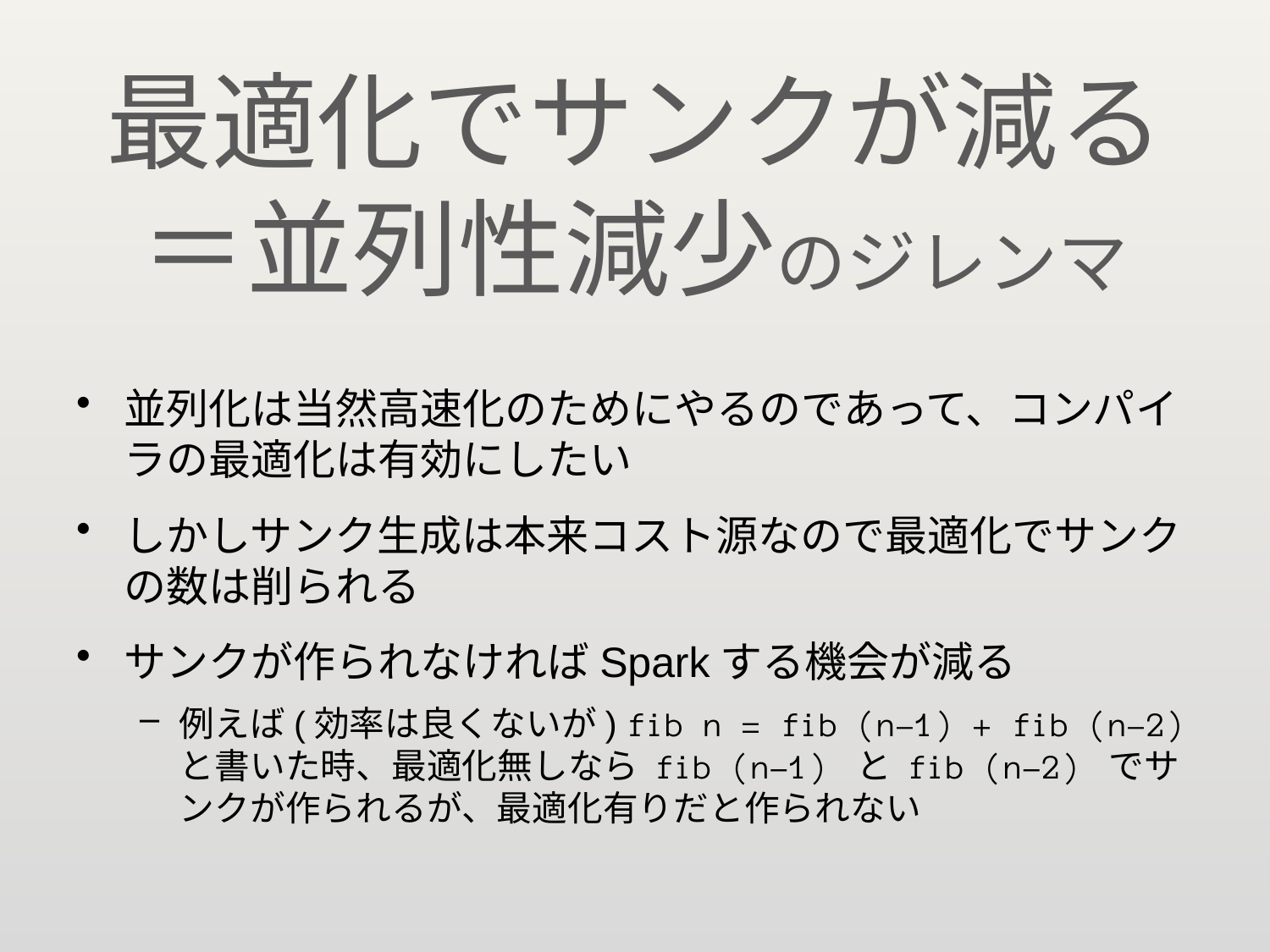

# 最適化でサンクが減る＝並列性減少のジレンマ
並列化は当然高速化のためにやるのであって、コンパイラの最適化は有効にしたい
しかしサンク生成は本来コスト源なので最適化でサンクの数は削られる
サンクが作られなければSparkする機会が減る
例えば(効率は良くないが) fib n = fib (n–1) + fib (n–2) と書いた時、最適化無しなら fib (n-1) と fib (n-2) でサンクが作られるが、最適化有りだと作られない